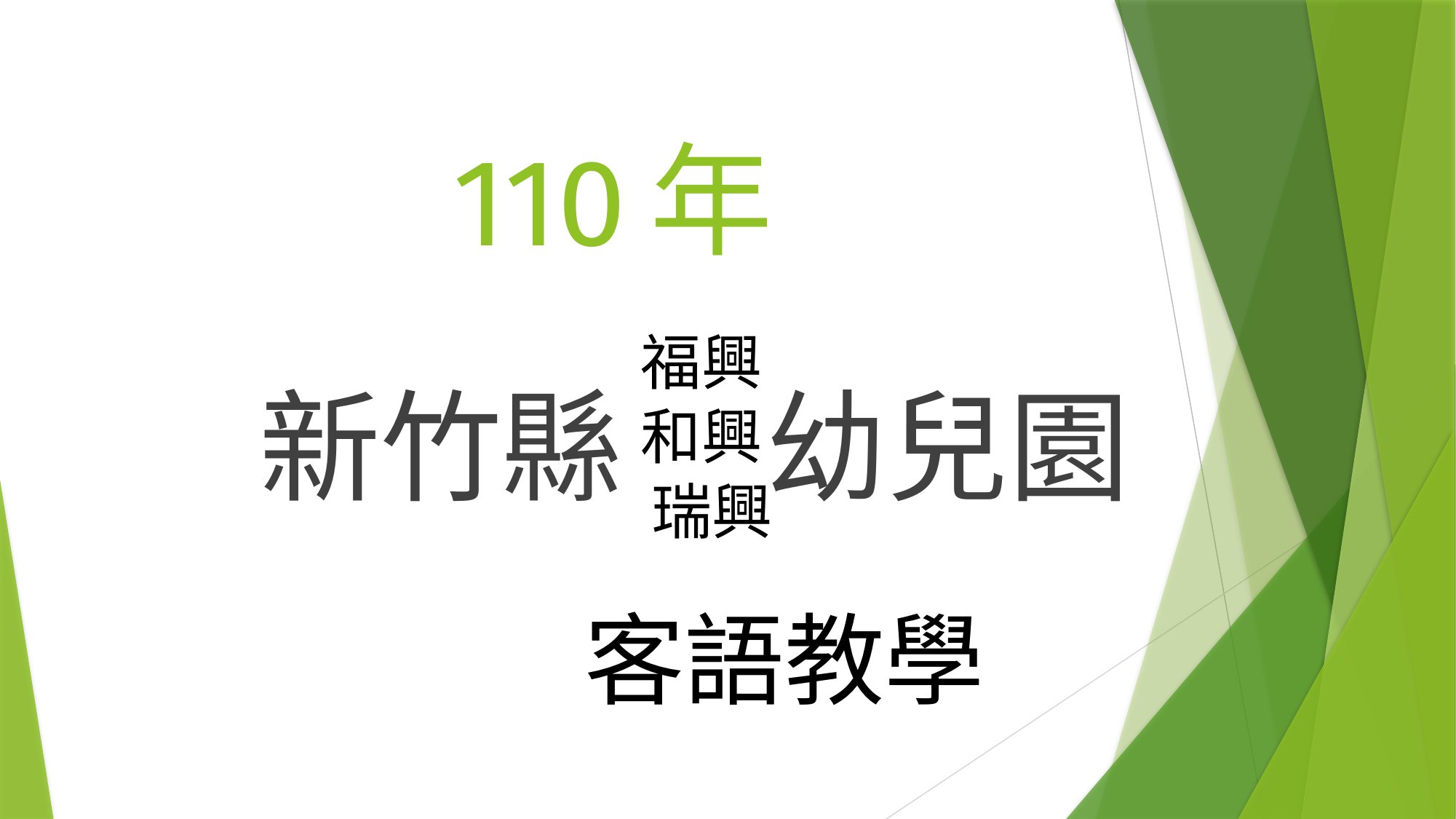

# 110年

   新竹縣       幼兒園
福興
和興
 瑞興
客語教學